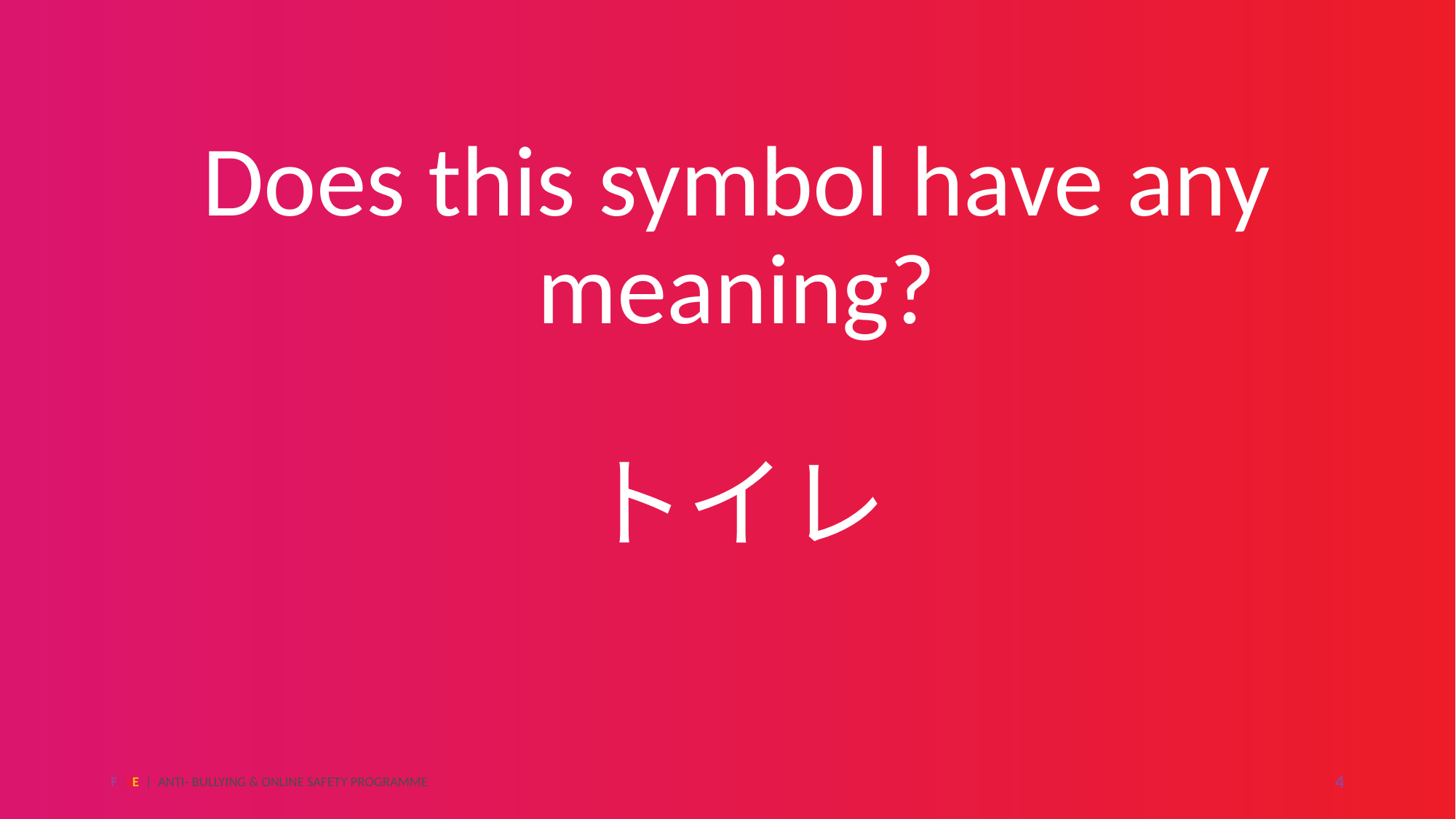

Does this symbol have any meaning?

トイレ

FUSE  |  ANTI- BULLYING & ONLINE SAFETY PROGRAMME
4